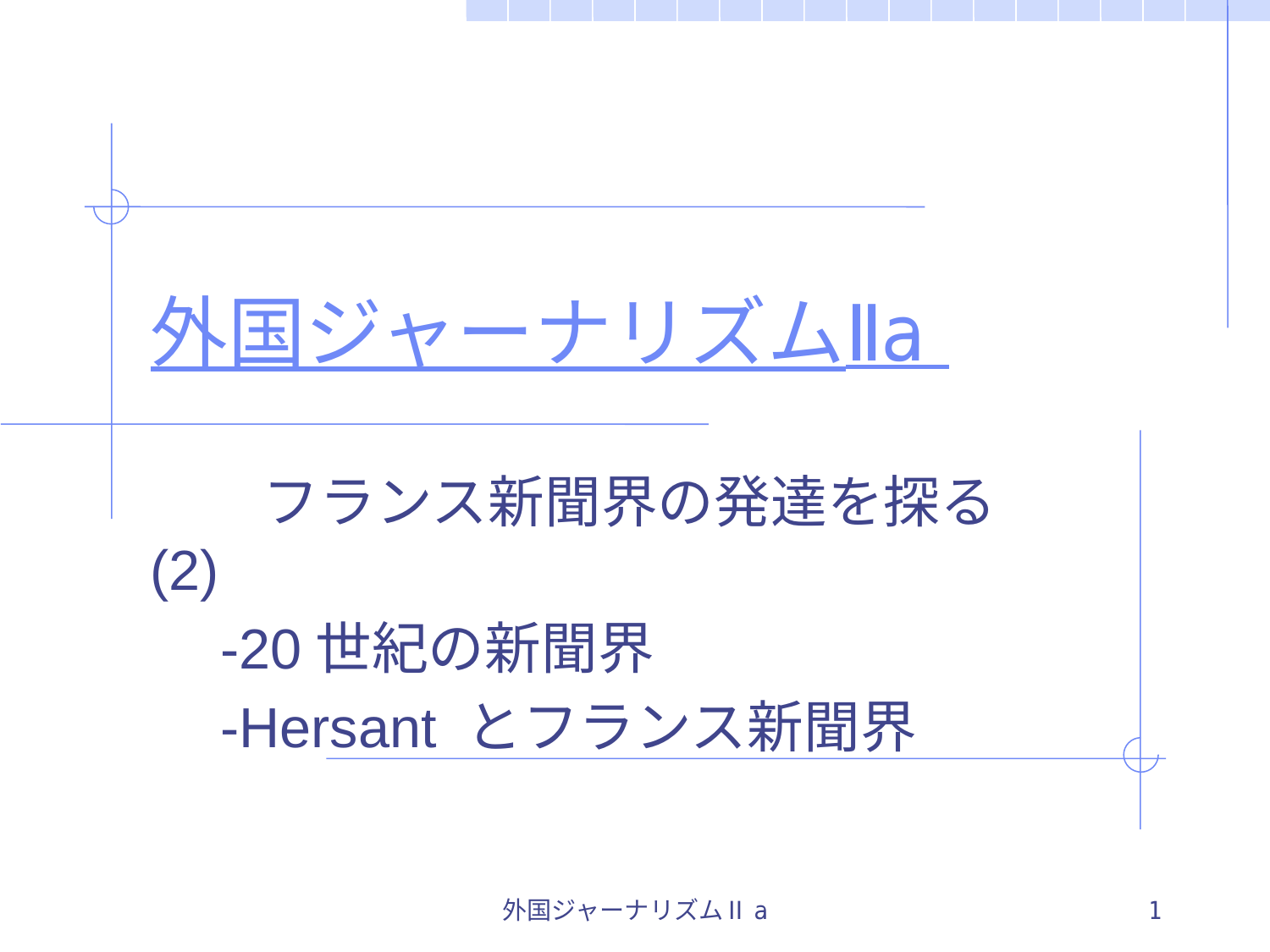

# 外国ジャーナリズムⅡa
　　フランス新聞界の発達を探る(2)
　-20世紀の新聞界
　-Hersant とフランス新聞界

外国ジャーナリズムⅡa
1